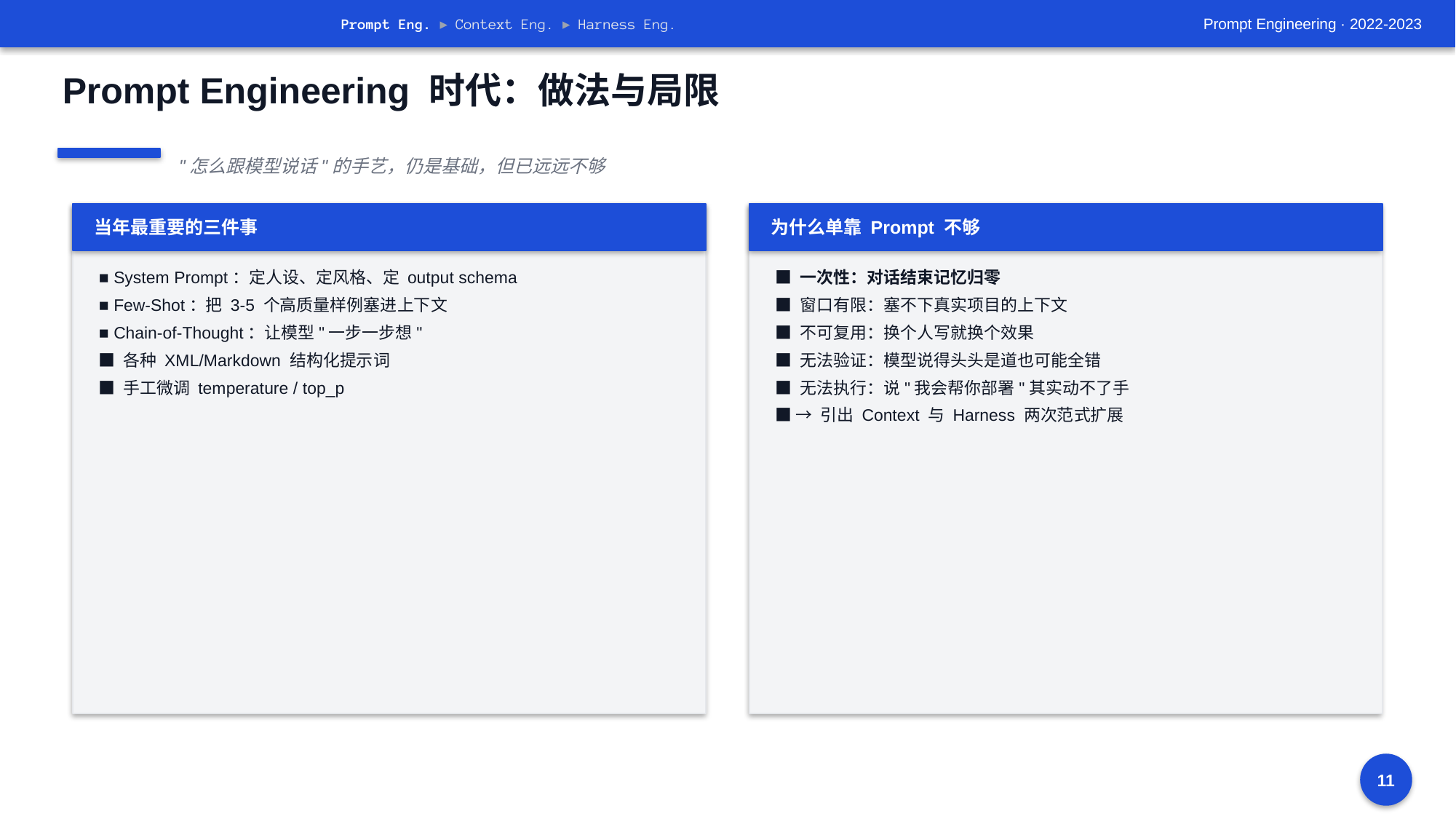

Prompt Eng.  ▸  Context Eng.  ▸  Harness Eng.
Prompt Engineering · 2022-2023
Prompt Engineering 时代：做法与局限
"怎么跟模型说话"的手艺，仍是基础，但已远远不够

当年最重要的三件事

为什么单靠 Prompt 不够
■ System Prompt：定人设、定风格、定 output schema
■ Few-Shot：把 3-5 个高质量样例塞进上下文
■ Chain-of-Thought：让模型"一步一步想"
■ 各种 XML/Markdown 结构化提示词
■ 手工微调 temperature / top_p
■ 一次性：对话结束记忆归零
■ 窗口有限：塞不下真实项目的上下文
■ 不可复用：换个人写就换个效果
■ 无法验证：模型说得头头是道也可能全错
■ 无法执行：说"我会帮你部署"其实动不了手
■ → 引出 Context 与 Harness 两次范式扩展

11